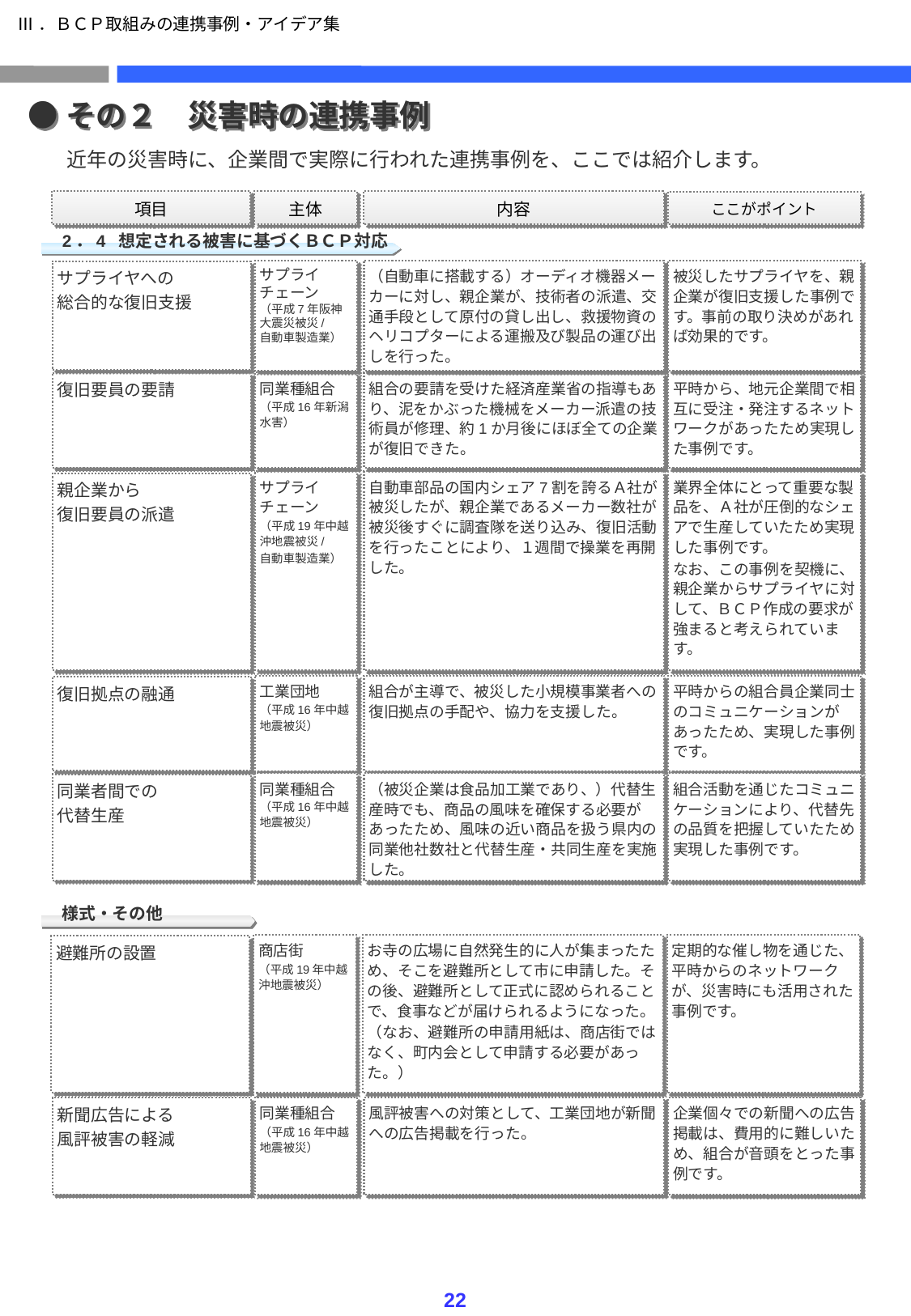

Ⅲ．ＢＣＰ取組みの連携事例・アイデア集
●その２　災害時の連携事例
　近年の災害時に、企業間で実際に行われた連携事例を、ここでは紹介します。
項目
主体
内容
ここがポイント
2．4  想定される被害に基づくＢＣＰ対応

サプライチェーン
（平成7年阪神大震災被災/
自動車製造業）
（自動車に搭載する）オーディオ機器メーカーに対し、親企業が、技術者の派遣、交通手段として原付の貸し出し、救援物資のヘリコプターによる運搬及び製品の運び出しを行った。
被災したサプライヤを、親企業が復旧支援した事例です。事前の取り決めがあれば効果的です。
サプライヤへの
総合的な復旧支援
同業種組合
（平成16年新潟水害）
組合の要請を受けた経済産業省の指導もあり、泥をかぶった機械をメーカー派遣の技術員が修理、約1か月後にほぼ全ての企業が復旧できた。
平時から、地元企業間で相互に受注・発注するネットワークがあったため実現した事例です。
復旧要員の要請
サプライチェーン
（平成19年中越沖地震被災/
自動車製造業）
自動車部品の国内シェア7割を誇るＡ社が被災したが、親企業であるメーカー数社が被災後すぐに調査隊を送り込み、復旧活動を行ったことにより、１週間で操業を再開した。

業界全体にとって重要な製品を、Ａ社が圧倒的なシェアで生産していたため実現した事例です。
なお、この事例を契機に、親企業からサプライヤに対して、ＢＣＰ作成の要求が強まると考えられています。
親企業から
復旧要員の派遣
工業団地
（平成16年中越地震被災）
組合が主導で、被災した小規模事業者への復旧拠点の手配や、協力を支援した。
平時からの組合員企業同士のコミュニケーションがあったため、実現した事例です。
復旧拠点の融通
同業種組合（平成16年中越地震被災）
（被災企業は食品加工業であり、）代替生産時でも、商品の風味を確保する必要があったため、風味の近い商品を扱う県内の同業他社数社と代替生産・共同生産を実施した。
組合活動を通じたコミュニケーションにより、代替先の品質を把握していたため実現した事例です。
同業者間での
代替生産
様式・その他

商店街
（平成19年中越沖地震被災）
お寺の広場に自然発生的に人が集まったため、そこを避難所として市に申請した。その後、避難所として正式に認められることで、食事などが届けられるようになった。
（なお、避難所の申請用紙は、商店街ではなく、町内会として申請する必要があった。）
定期的な催し物を通じた、平時からのネットワークが、災害時にも活用された事例です。
避難所の設置
同業種組合
（平成16年中越地震被災）
風評被害への対策として、工業団地が新聞への広告掲載を行った。
企業個々での新聞への広告掲載は、費用的に難しいため、組合が音頭をとった事例です。
新聞広告による
風評被害の軽減
22